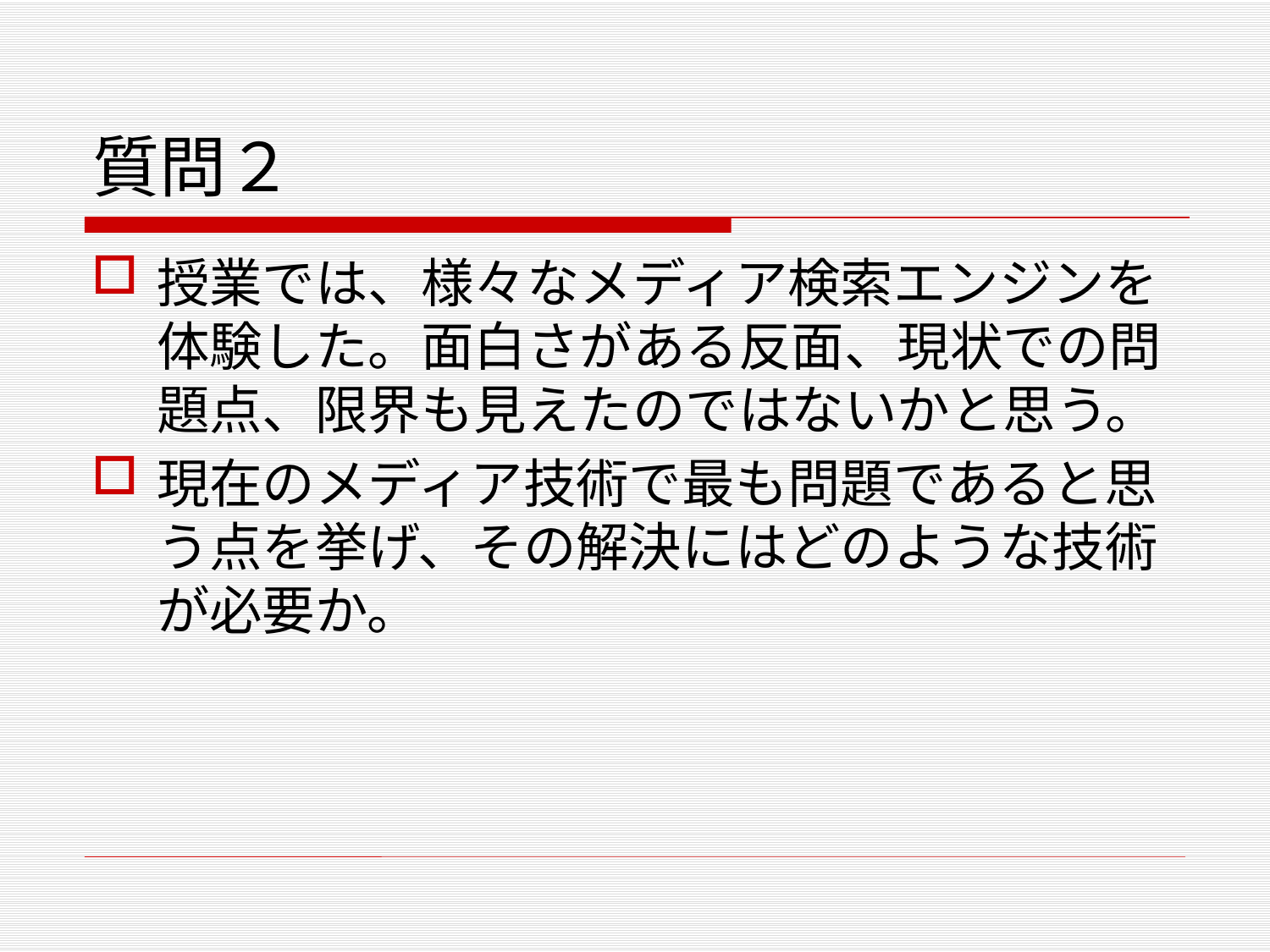

# 質問２
授業では、様々なメディア検索エンジンを体験した。面白さがある反面、現状での問題点、限界も見えたのではないかと思う。
現在のメディア技術で最も問題であると思う点を挙げ、その解決にはどのような技術が必要か。